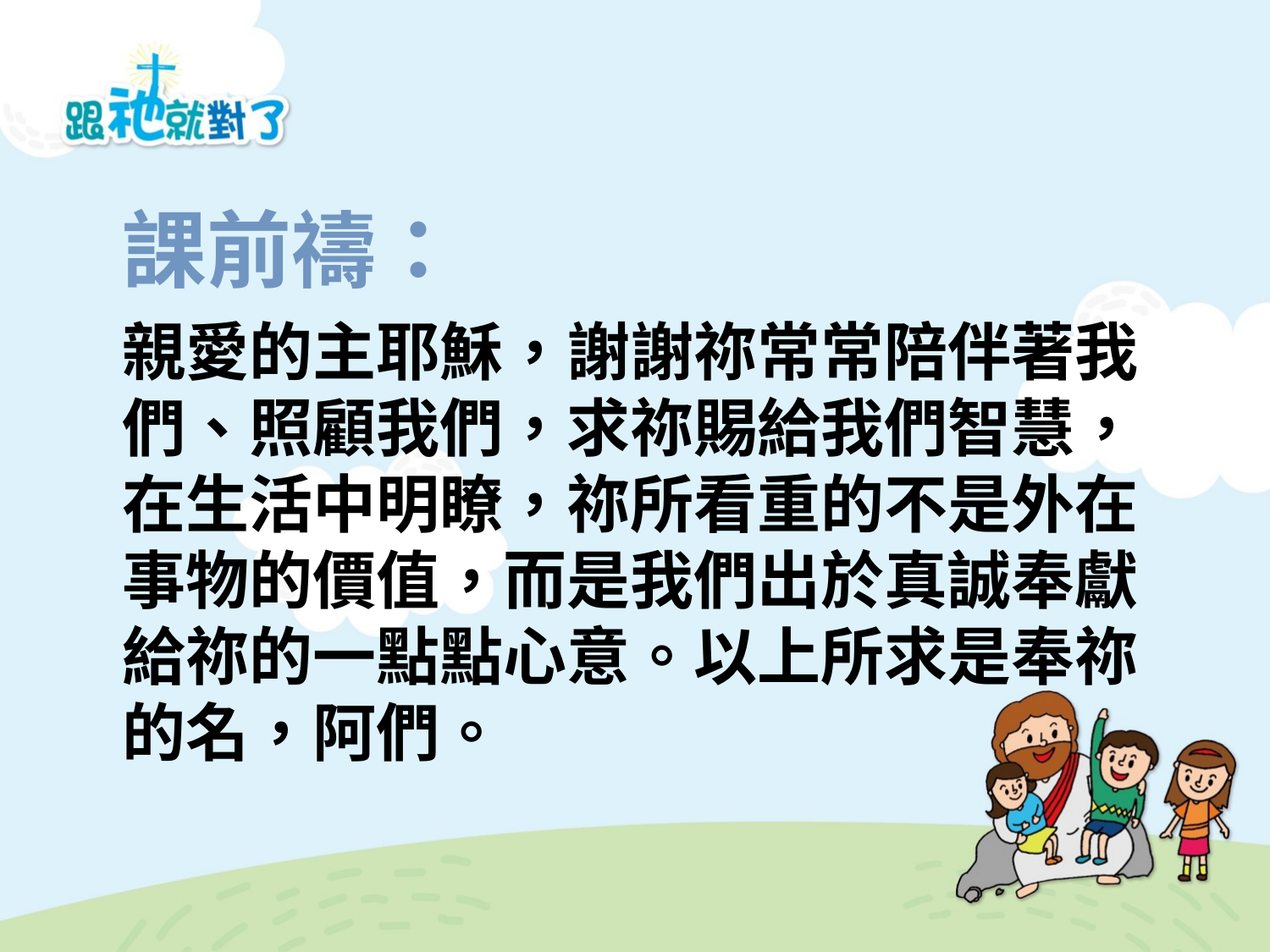

課前禱：
親愛的主耶穌，謝謝祢常常陪伴著我們、照顧我們，求祢賜給我們智慧，在生活中明瞭，祢所看重的不是外在事物的價值，而是我們出於真誠奉獻給祢的一點點心意。以上所求是奉祢的名，阿們。